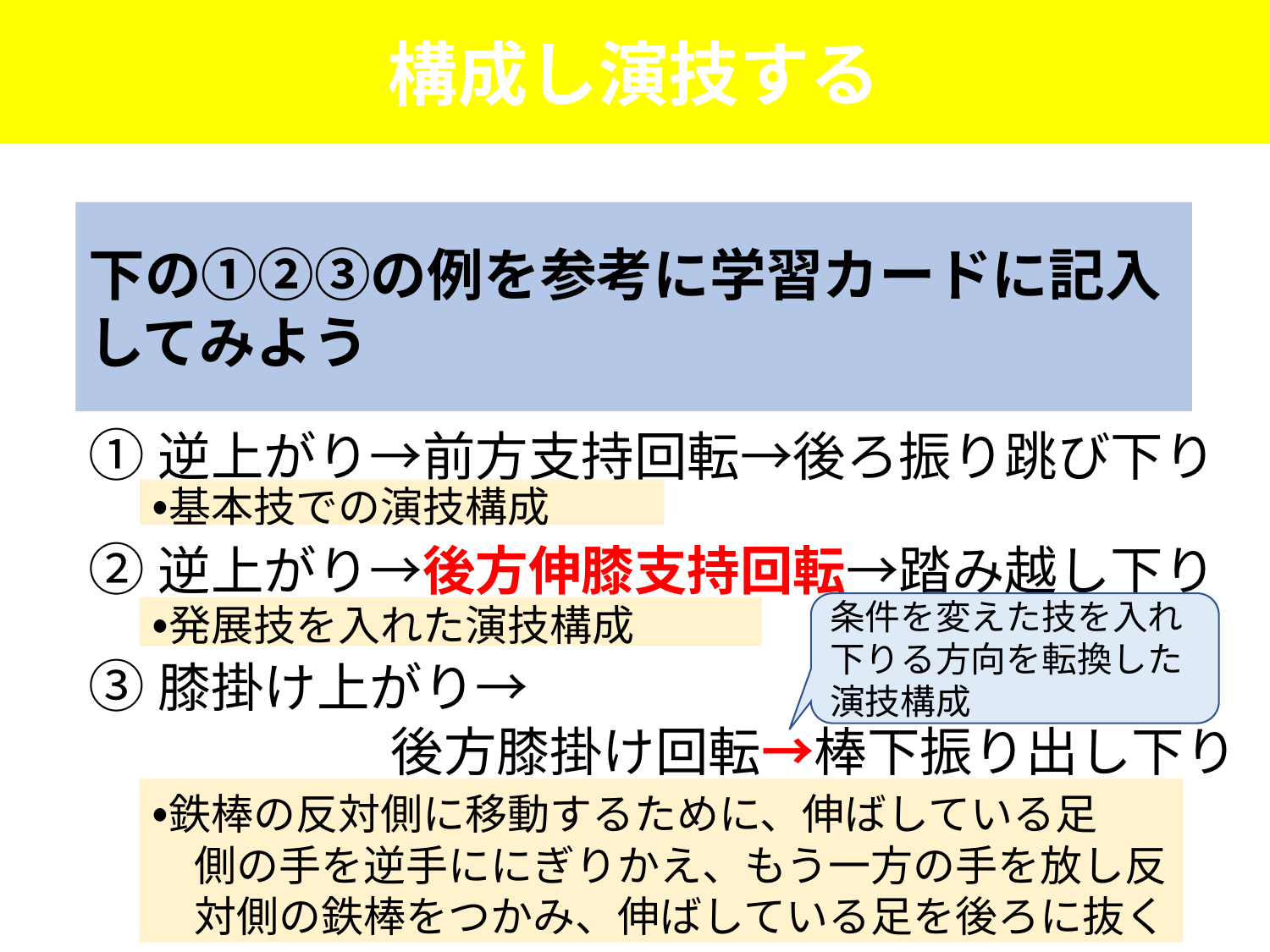

構成し演技する
下の①②③の例を参考に学習カードに記入してみよう
どんな演技構成が考えられるか
①逆上がり→前方支持回転→後ろ振り跳び下り
・基本技での演技構成
②逆上がり→後方伸膝支持回転→踏み越し下り
条件を変えた技を入れ下りる方向を転換した演技構成
・発展技を入れた演技構成
③膝掛け上がり→
後方膝掛け回転→棒下振り出し下り
・鉄棒の反対側に移動するために、伸ばしている足
　側の手を逆手ににぎりかえ、もう一方の手を放し反
　対側の鉄棒をつかみ、伸ばしている足を後ろに抜く
17